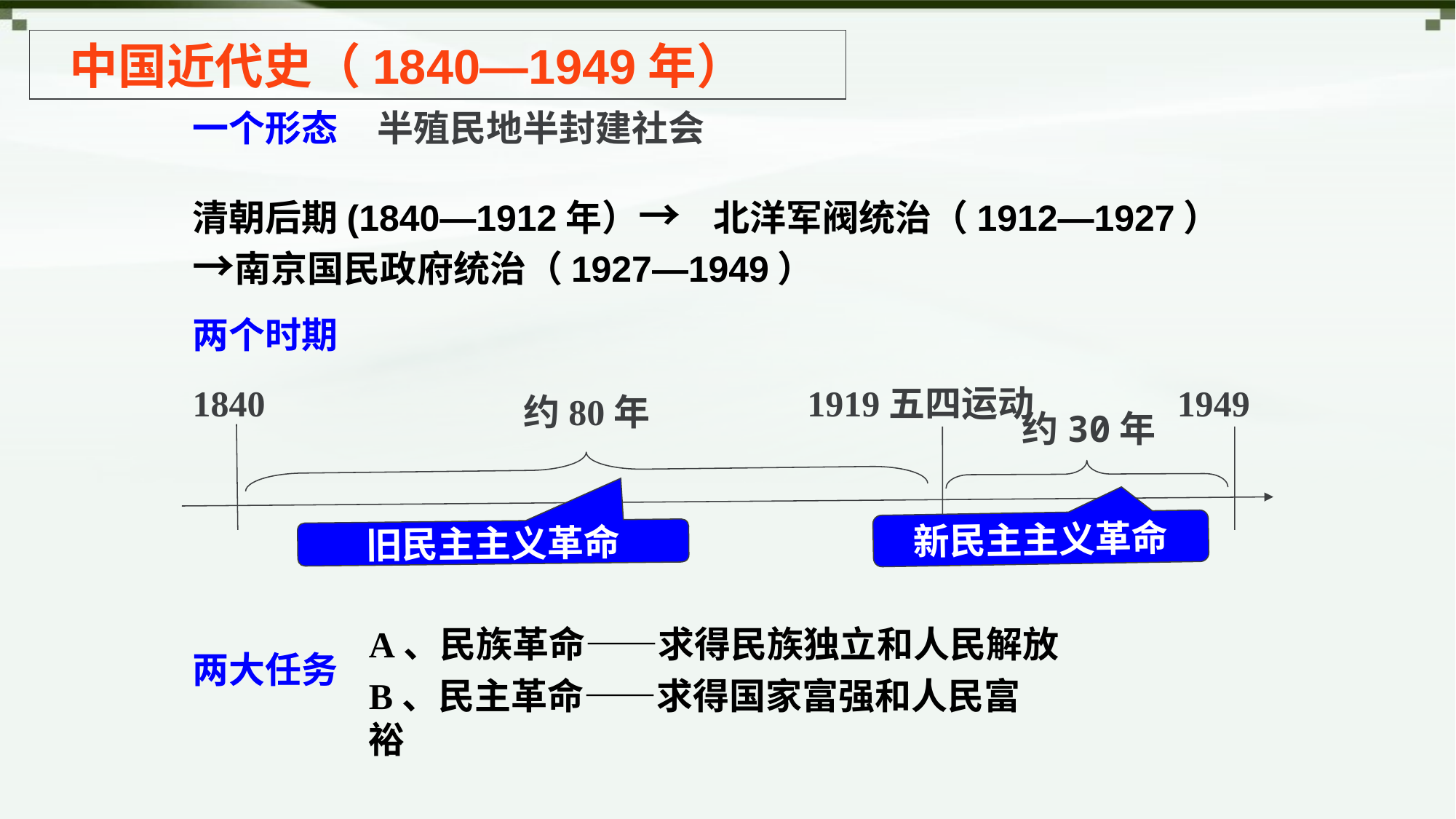

中国近代史（1840—1949年）
一个形态
半殖民地半封建社会
清朝后期(1840—1912年）→    北洋军阀统治（1912—1927） →南京国民政府统治（1927—1949）
两个时期

1840
1919五四运动
1949
约80年
约30年

新民主主义革命
旧民主主义革命
A、民族革命——求得民族独立和人民解放
两大任务
B、民主革命——求得国家富强和人民富裕